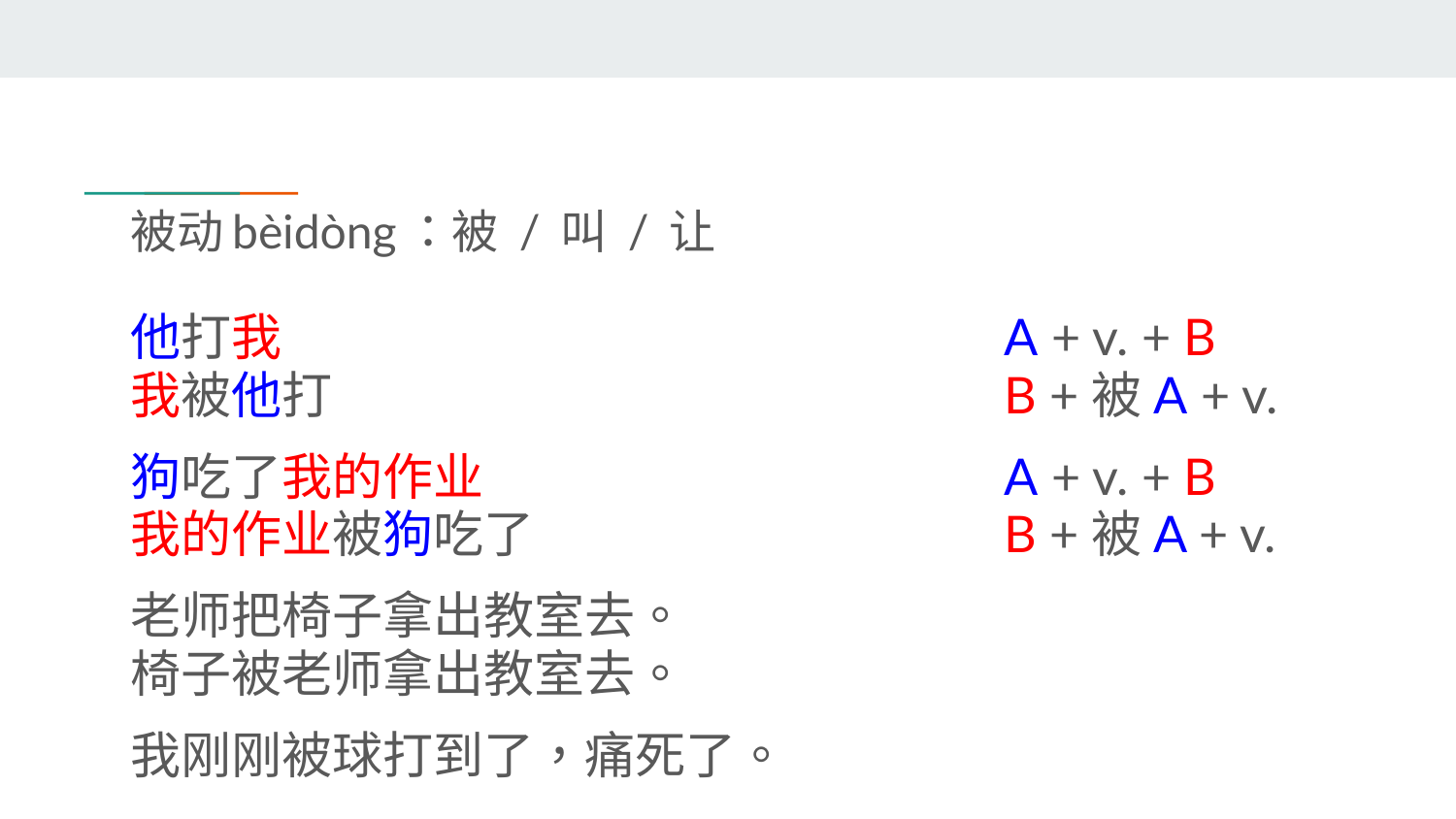

# 被动bèidòng：被 / 叫 / 让

他打我					A + v. + B
我被他打					B +被A + v.
狗吃了我的作业				A + v. + B
我的作业被狗吃了				B +被A + v.
老师把椅子拿出教室去。
椅子被老师拿出教室去。
我刚刚被球打到了，痛死了。